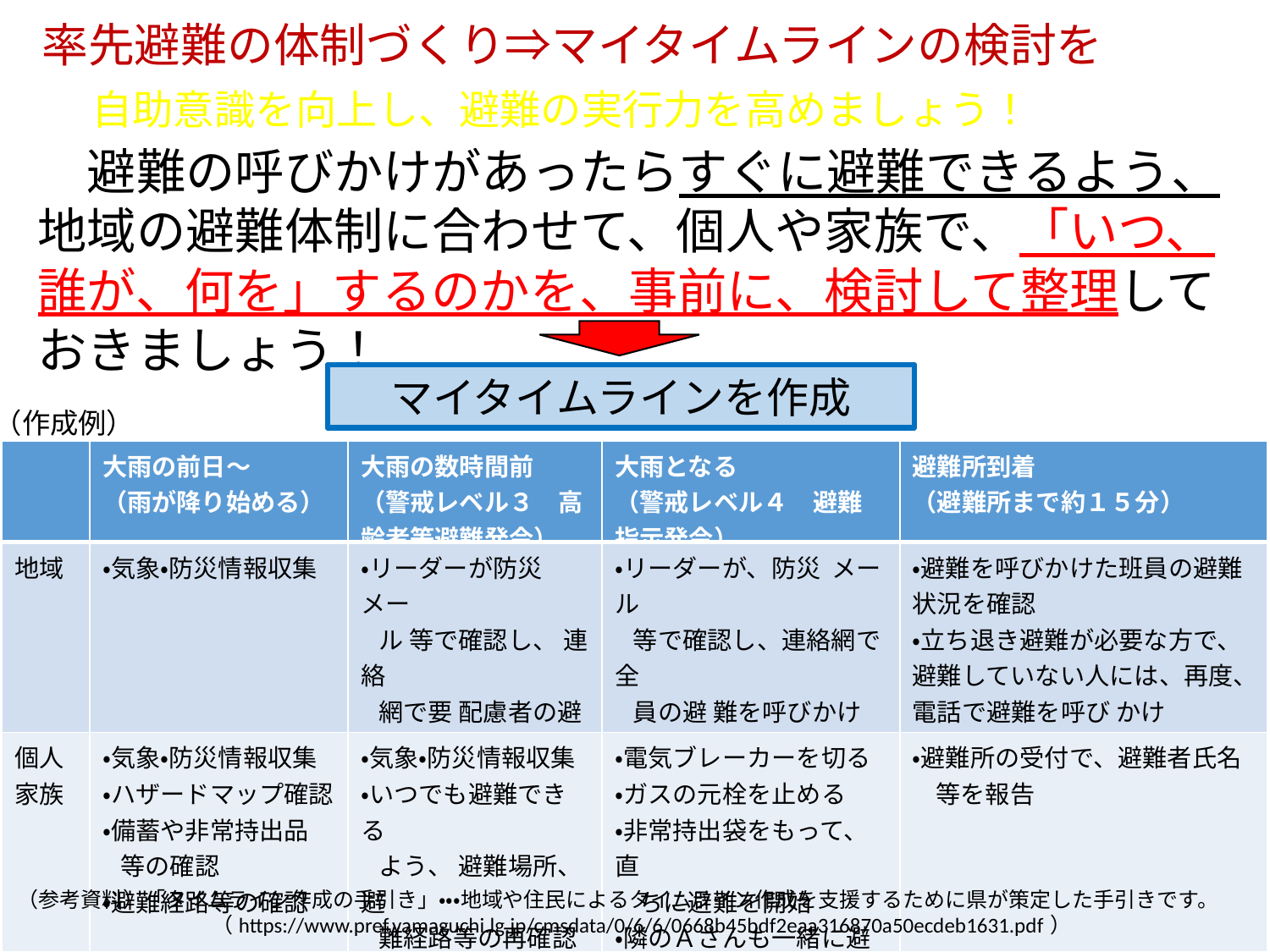

# 率先避難の体制づくり⇒マイタイムラインの検討を
自助意識を向上し、避難の実行力を高めましょう！
　避難の呼びかけがあったらすぐに避難できるよう、地域の避難体制に合わせて、個人や家族で、「いつ、誰が、何を」するのかを、事前に、検討して整理しておきましょう！

マイタイムラインを作成
（作成例）
|  | 大雨の前日～ （雨が降り始める） | 大雨の数時間前 （警戒レベル３　高齢者等避難発令） | 大雨となる （警戒レベル４　避難指示発令） | 避難所到着 （避難所まで約１５分） |
| --- | --- | --- | --- | --- |
| 地域 | ・気象・防災情報収集 | ・リーダーが防災 メー ル 等で確認し、 連絡 網で要 配慮者の避 難を呼びかけ | ・リーダーが、防災 メール 等で確認し、連絡網で全 員の避 難を呼びかけ | ・避難を呼びかけた班員の避難状況を確認 ・立ち退き避難が必要な方で、避難していない人には、再度、電話で避難を呼び かけ |
| 個人家族 | ・気象・防災情報収集 ・ハザードマップ確認 ・備蓄や非常持出品 等の確認 ・避難経路等の確認 | ・気象・防災情報収集 ・いつでも避難できる よう、 避難場所、避 難経路等の再確認 | ・電気ブレーカーを切る ・ガスの元栓を止める ・非常持出袋をもって、 直 ちに避難を開始 ・隣のＡさんも一緒に避難 | ・避難所の受付で、避難者氏名 等を報告 |
（参考資料）「タイムライン作成の手引き」・・・地域や住民によるタイムライン作成を支援するために県が策定した手引きです。
　　　　　　　　　 （https://www.pref.yamaguchi.lg.jp/cmsdata/0/6/6/0668b45bdf2eaa316870a50ecdeb1631.pdf）